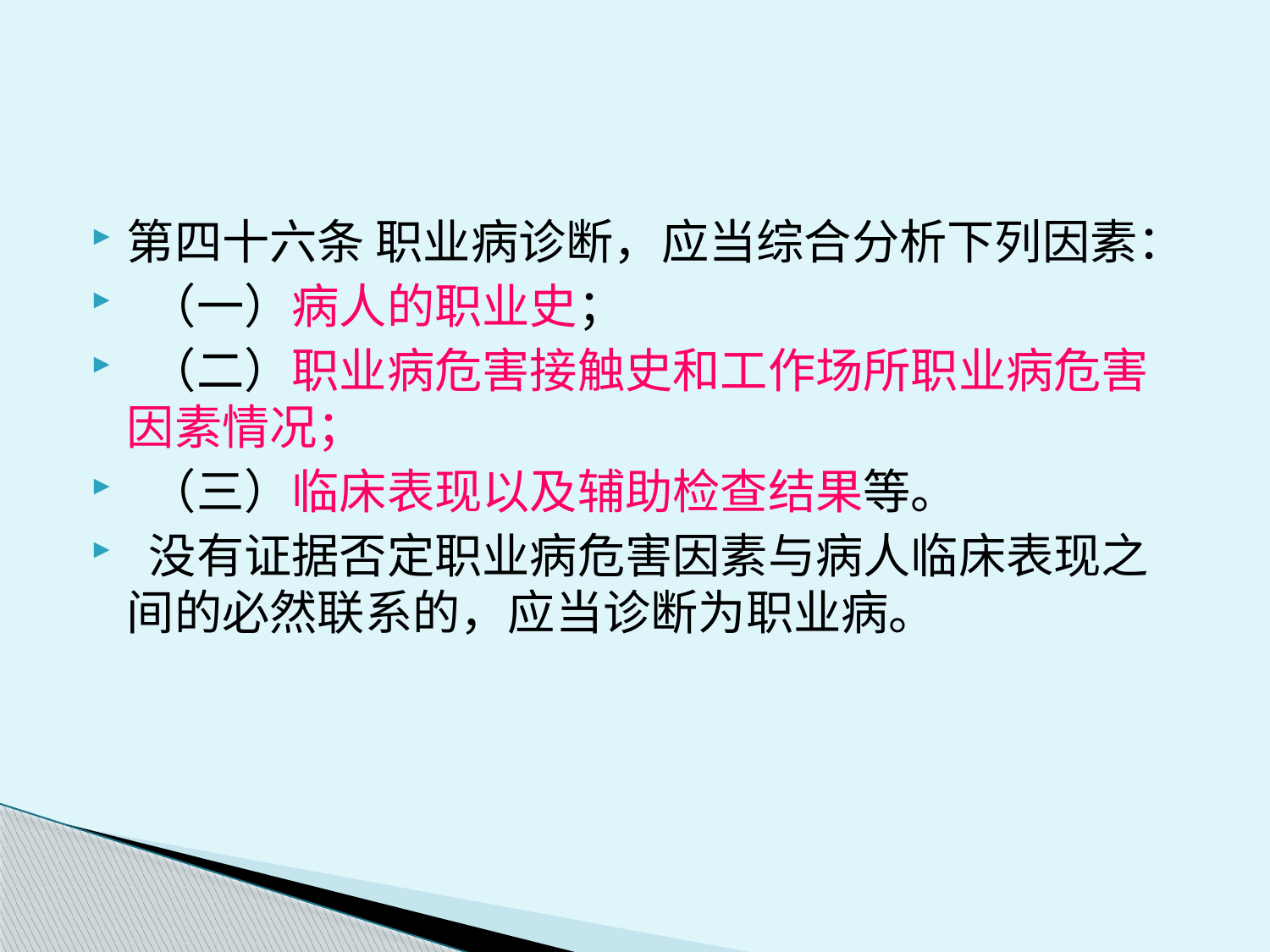

#
第四十六条 职业病诊断，应当综合分析下列因素：
 （一）病人的职业史；
 （二）职业病危害接触史和工作场所职业病危害因素情况；
 （三）临床表现以及辅助检查结果等。
 没有证据否定职业病危害因素与病人临床表现之间的必然联系的，应当诊断为职业病。